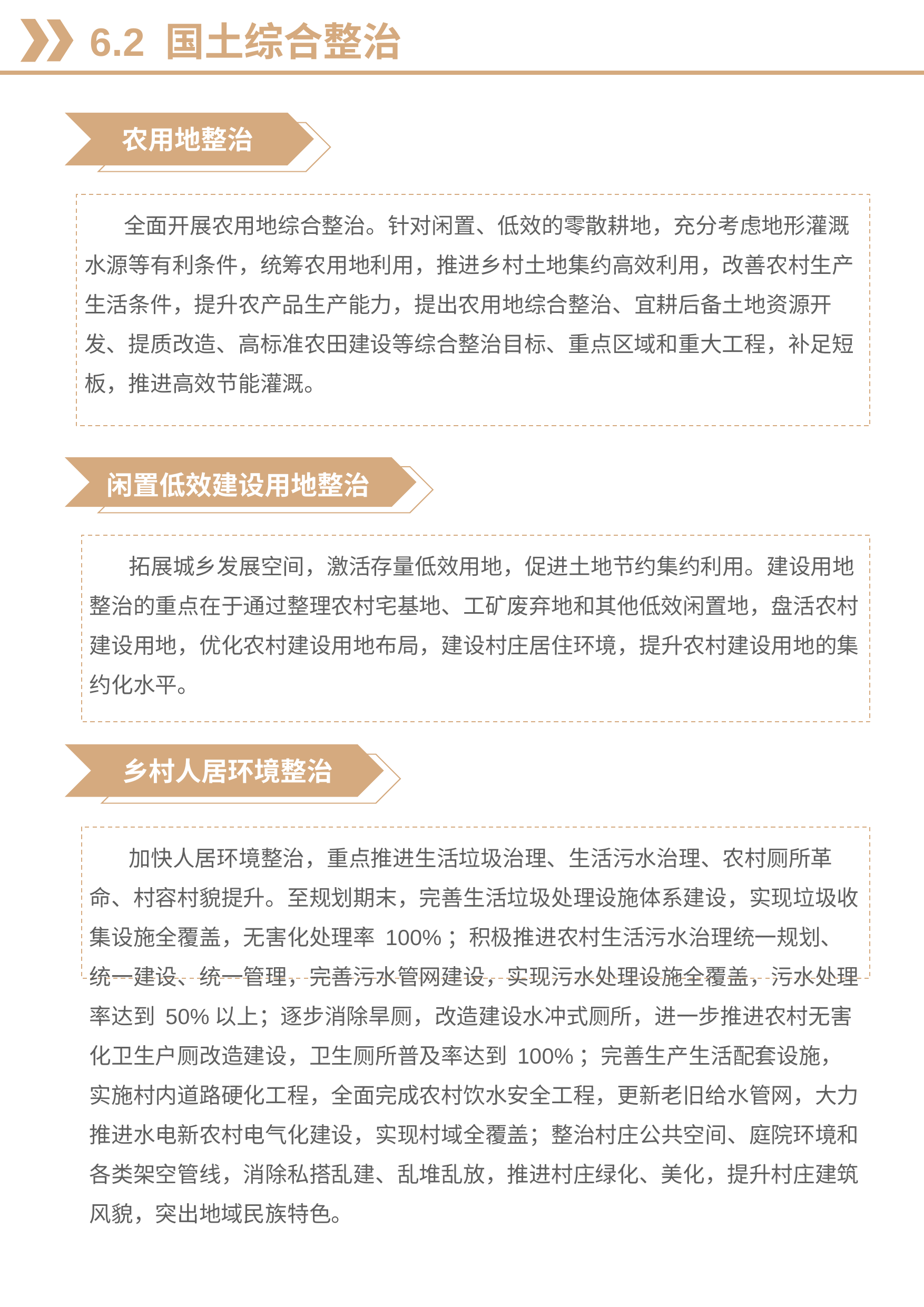

6.2 国土综合整治

农用地整治

全面开展农用地综合整治。针对闲置、低效的零散耕地，充分考虑地形灌溉水源等有利条件，统筹农用地利用，推进乡村土地集约高效利用，改善农村生产生活条件，提升农产品生产能力，提出农用地综合整治、宜耕后备土地资源开发、提质改造、高标准农田建设等综合整治目标、重点区域和重大工程，补足短板，推进高效节能灌溉。

闲置低效建设用地整治

拓展城乡发展空间，激活存量低效用地，促进土地节约集约利用。建设用地整治的重点在于通过整理农村宅基地、工矿废弃地和其他低效闲置地，盘活农村建设用地，优化农村建设用地布局，建设村庄居住环境，提升农村建设用地的集约化水平。
土地复垦

乡村人居环境整治

加快人居环境整治，重点推进生活垃圾治理、生活污水治理、农村厕所革命、村容村貌提升。至规划期末，完善生活垃圾处理设施体系建设，实现垃圾收集设施全覆盖，无害化处理率 100%；积极推进农村生活污水治理统一规划、统一建设、统一管理，完善污水管网建设，实现污水处理设施全覆盖，污水处理率达到 50%以上；逐步消除旱厕，改造建设水冲式厕所，进一步推进农村无害化卫生户厕改造建设，卫生厕所普及率达到 100%；完善生产生活配套设施，实施村内道路硬化工程，全面完成农村饮水安全工程，更新老旧给水管网，大力推进水电新农村电气化建设，实现村域全覆盖；整治村庄公共空间、庭院环境和各类架空管线，消除私搭乱建、乱堆乱放，推进村庄绿化、美化，提升村庄建筑风貌，突出地域民族特色。